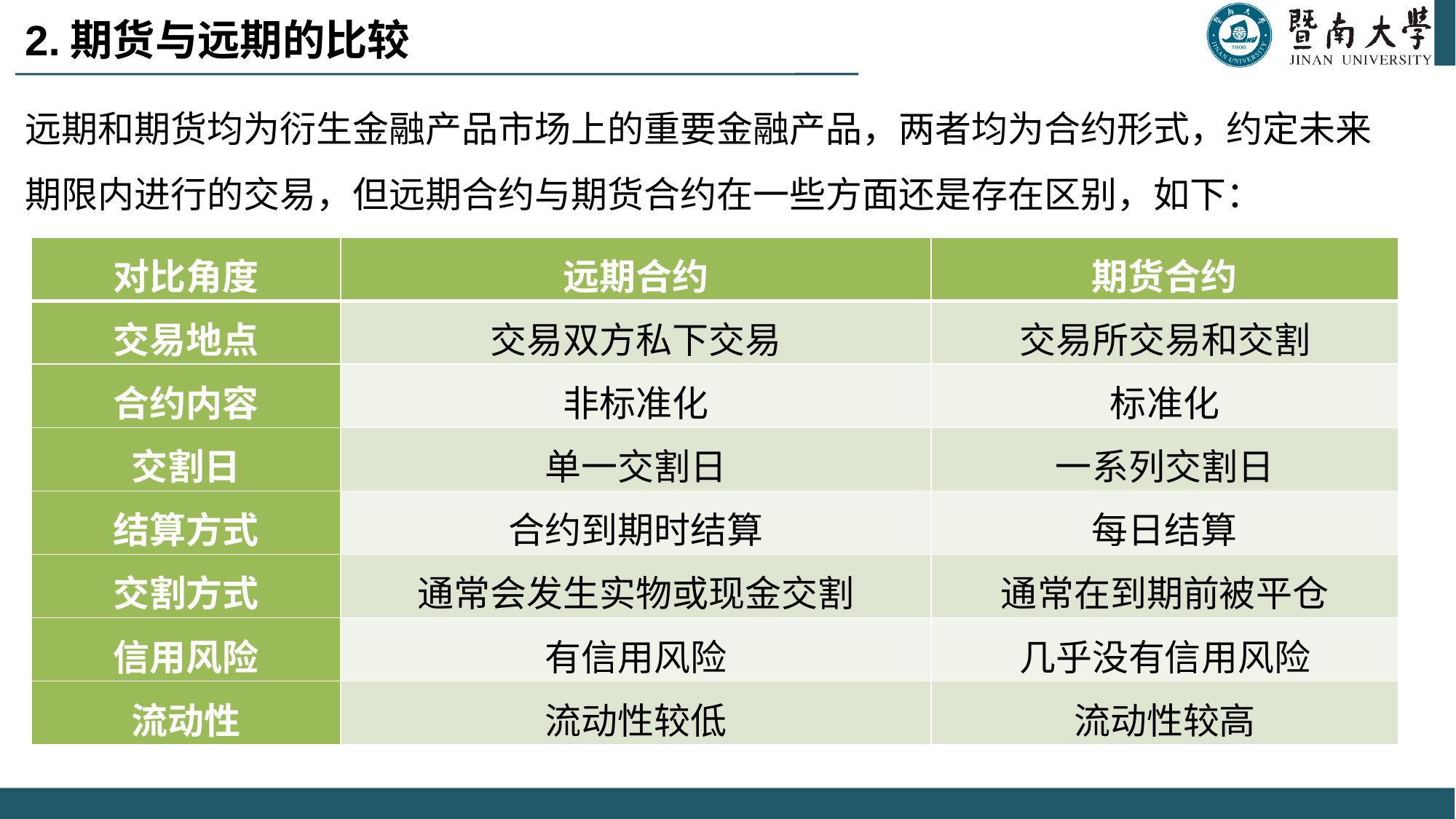

# 2.期货与远期的比较
远期和期货均为衍生金融产品市场上的重要金融产品，两者均为合约形式，约定未来期限内进行的交易，但远期合约与期货合约在一些方面还是存在区别，如下：
| 对比角度 | 远期合约 | 期货合约 |
| --- | --- | --- |
| 交易地点 | 交易双方私下交易 | 交易所交易和交割 |
| 合约内容 | 非标准化 | 标准化 |
| 交割日 | 单一交割日 | 一系列交割日 |
| 结算方式 | 合约到期时结算 | 每日结算 |
| 交割方式 | 通常会发生实物或现金交割 | 通常在到期前被平仓 |
| 信用风险 | 有信用风险 | 几乎没有信用风险 |
| 流动性 | 流动性较低 | 流动性较高 |